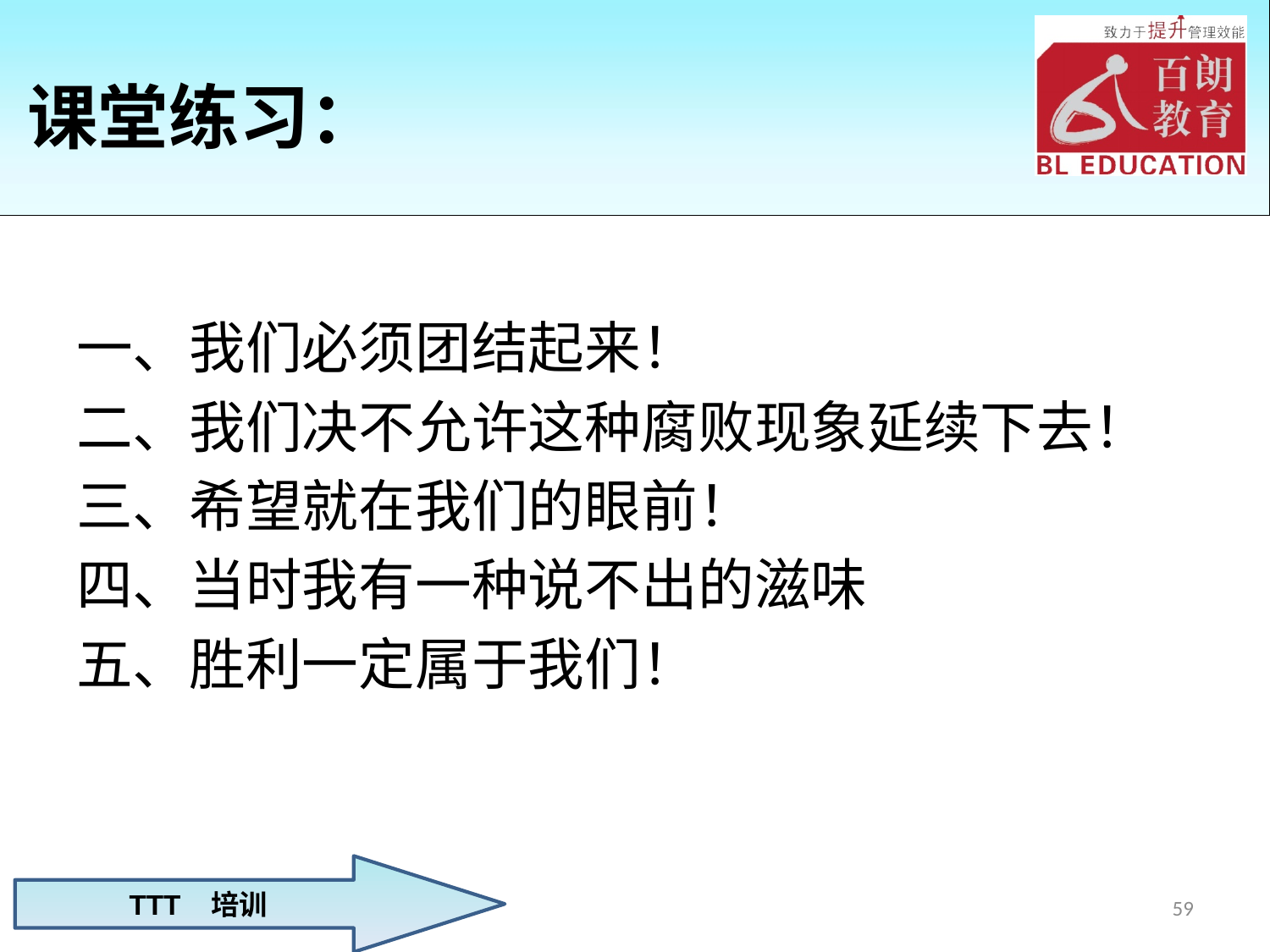

# 课堂练习：
一、我们必须团结起来！
二、我们决不允许这种腐败现象延续下去！
三、希望就在我们的眼前！
四、当时我有一种说不出的滋味
五、胜利一定属于我们！
59